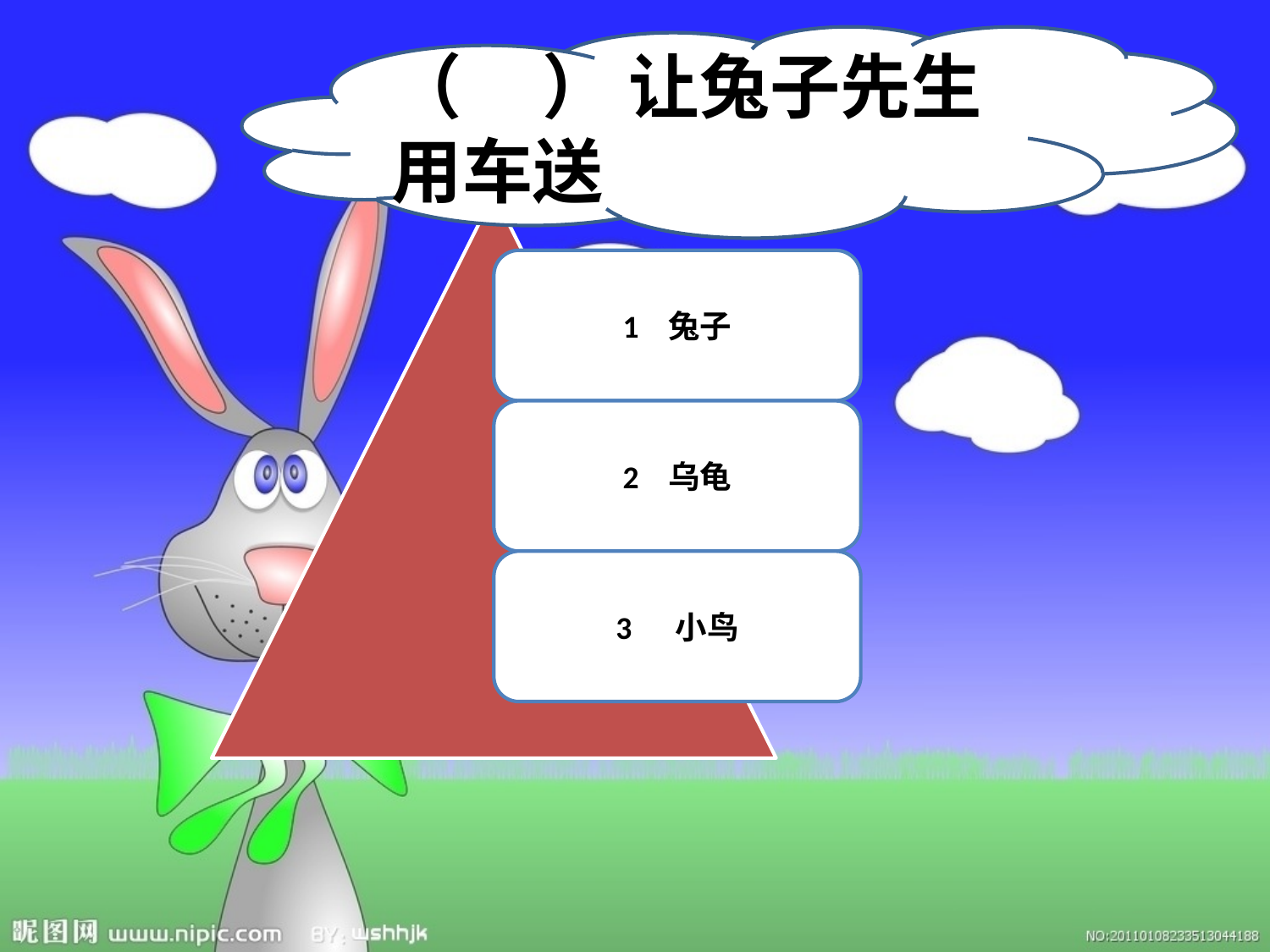

（     ） 让兔子先生用车送
1   兔子
2   乌龟
3     小鸟